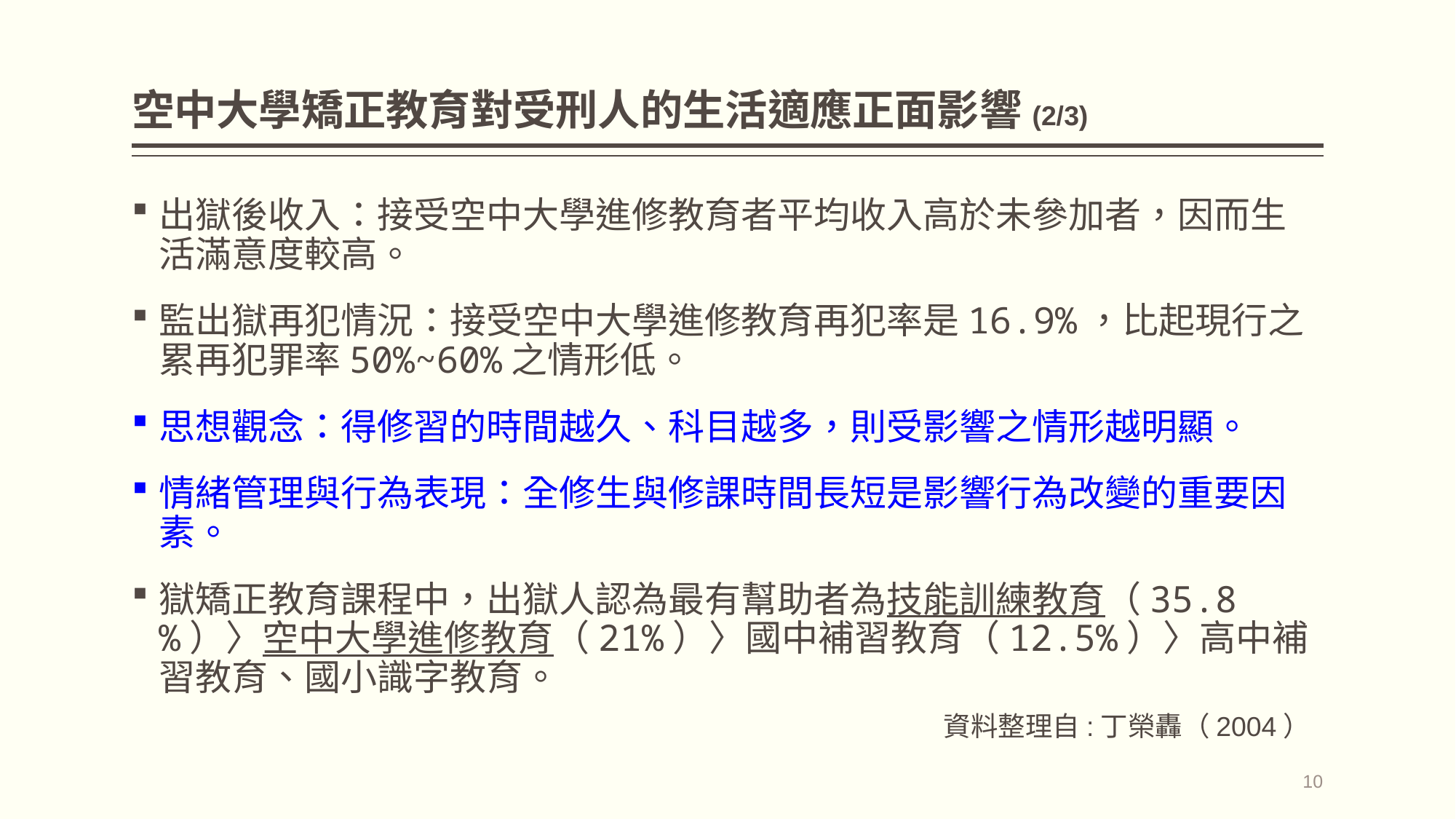

# 空中大學矯正教育對受刑人的生活適應正面影響(2/3)
出獄後收入：接受空中大學進修教育者平均收入高於未參加者，因而生活滿意度較高。
監出獄再犯情況：接受空中大學進修教育再犯率是16.9%，比起現行之累再犯罪率50%~60%之情形低。
思想觀念：得修習的時間越久、科目越多，則受影響之情形越明顯。
情緒管理與行為表現：全修生與修課時間長短是影響行為改變的重要因素。
獄矯正教育課程中，出獄人認為最有幫助者為技能訓練教育（35.8%）〉空中大學進修教育（21%）〉國中補習教育（12.5%）〉高中補習教育、國小識字教育。

資料整理自:丁榮轟（2004）
10